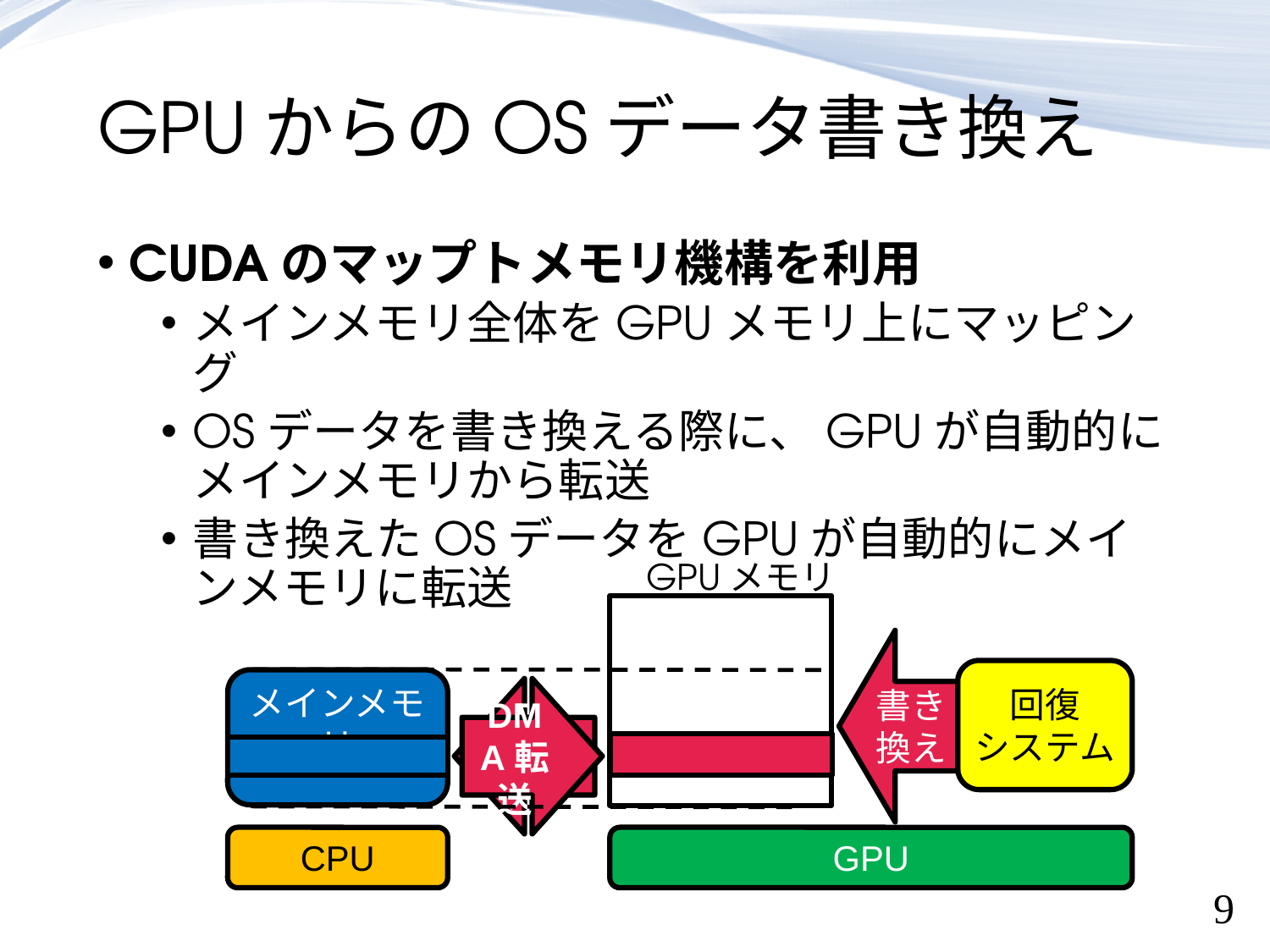

# GPUからのOSデータ書き換え
CUDAのマップトメモリ機構を利用
メインメモリ全体をGPUメモリ上にマッピング
OSデータを書き換える際に、GPUが自動的にメインメモリから転送
書き換えたOSデータをGPUが自動的にメインメモリに転送
GPUメモリ

回復
システム
GPU
書き換え
メインメモリ
CPU
DMA転送
DMA転送

9